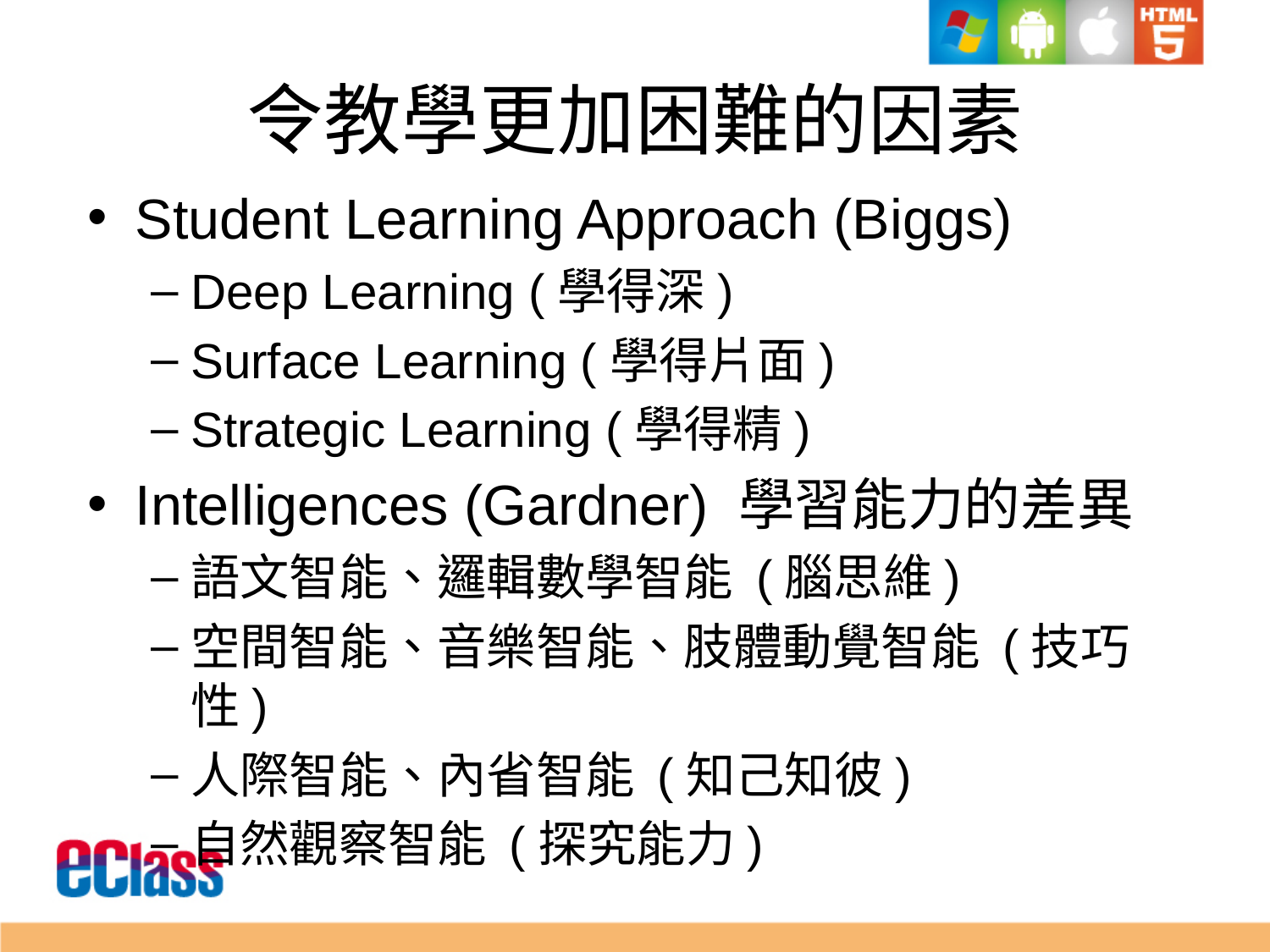

# 令教學更加困難的因素
Student Learning Approach (Biggs)
Deep Learning (學得深)
Surface Learning (學得片面)
Strategic Learning (學得精)
Intelligences (Gardner) 學習能力的差異
語文智能、邏輯數學智能 (腦思維)
空間智能、音樂智能、肢體動覺智能 (技巧性)
人際智能、內省智能 (知己知彼)
自然觀察智能 (探究能力)